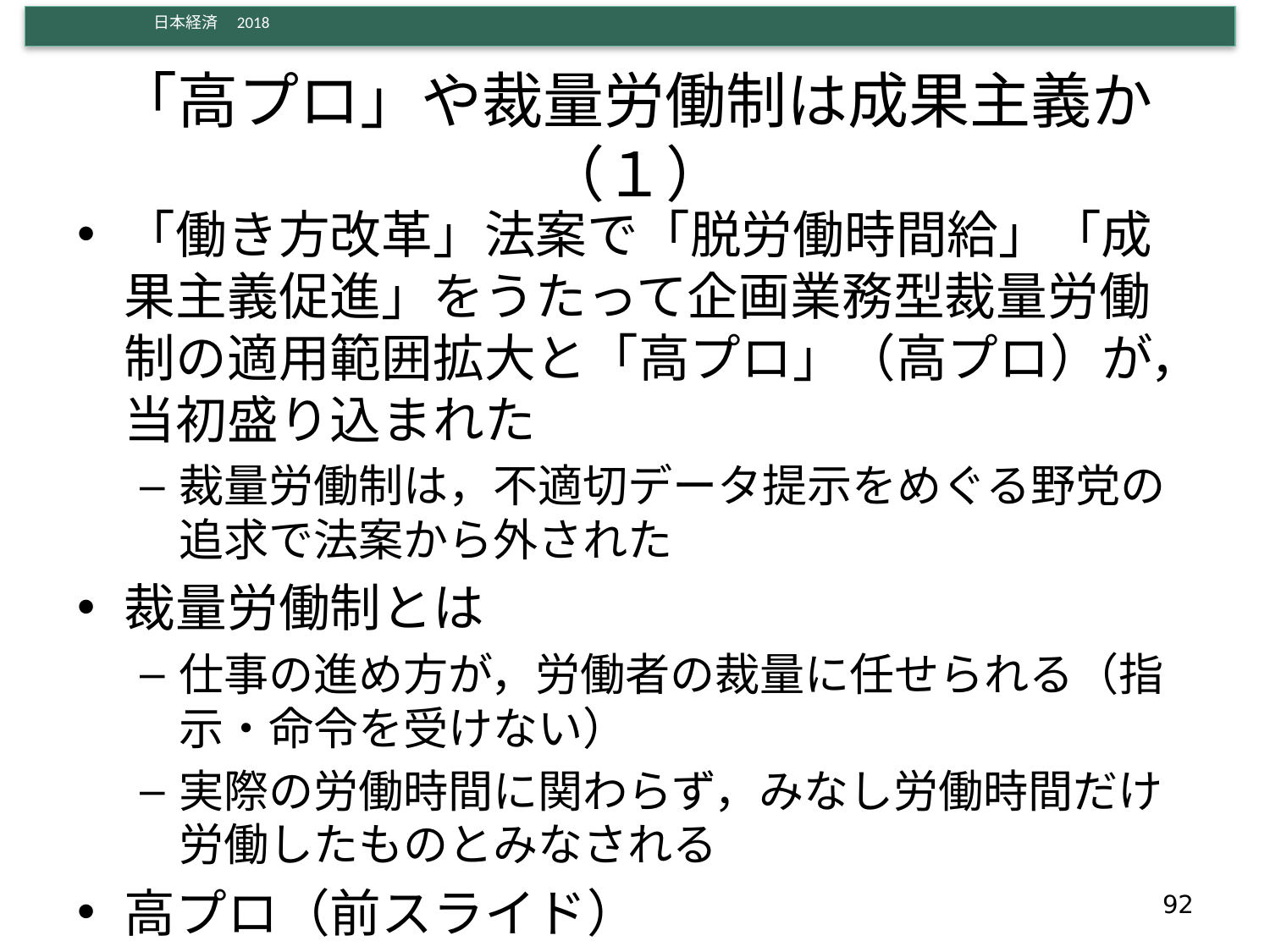

# 「高プロ」や裁量労働制は成果主義か（１）
「働き方改革」法案で「脱労働時間給」「成果主義促進」をうたって企画業務型裁量労働制の適用範囲拡大と「高プロ」（高プロ）が，当初盛り込まれた
裁量労働制は，不適切データ提示をめぐる野党の追求で法案から外された
裁量労働制とは
仕事の進め方が，労働者の裁量に任せられる（指示・命令を受けない）
実際の労働時間に関わらず，みなし労働時間だけ労働したものとみなされる
高プロ（前スライド）

92